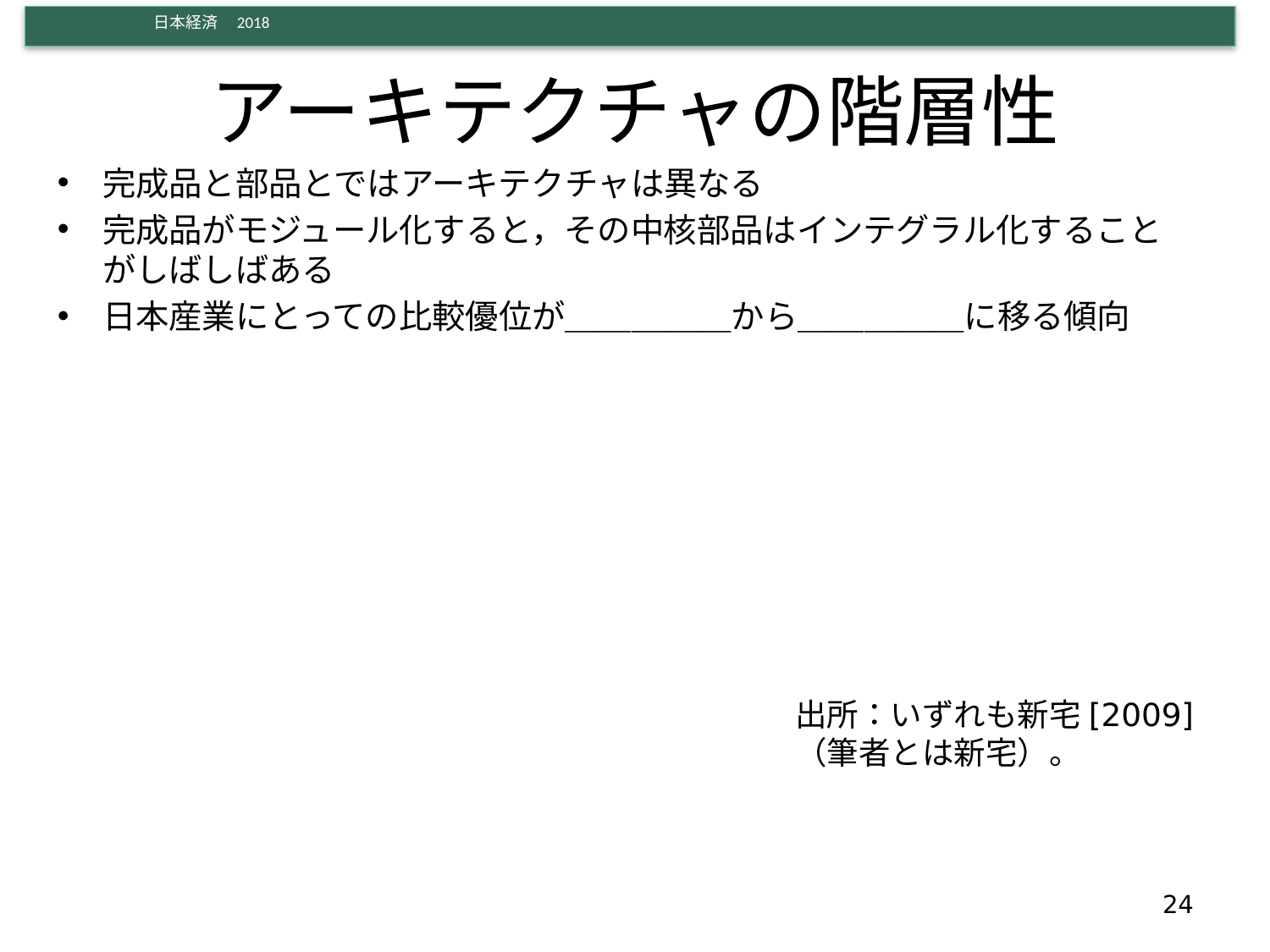

# アーキテクチャの階層性
完成品と部品とではアーキテクチャは異なる
完成品がモジュール化すると，その中核部品はインテグラル化することがしばしばある
日本産業にとっての比較優位が＿＿＿＿＿から＿＿＿＿＿に移る傾向

出所：いずれも新宅[2009]（筆者とは新宅）。
24